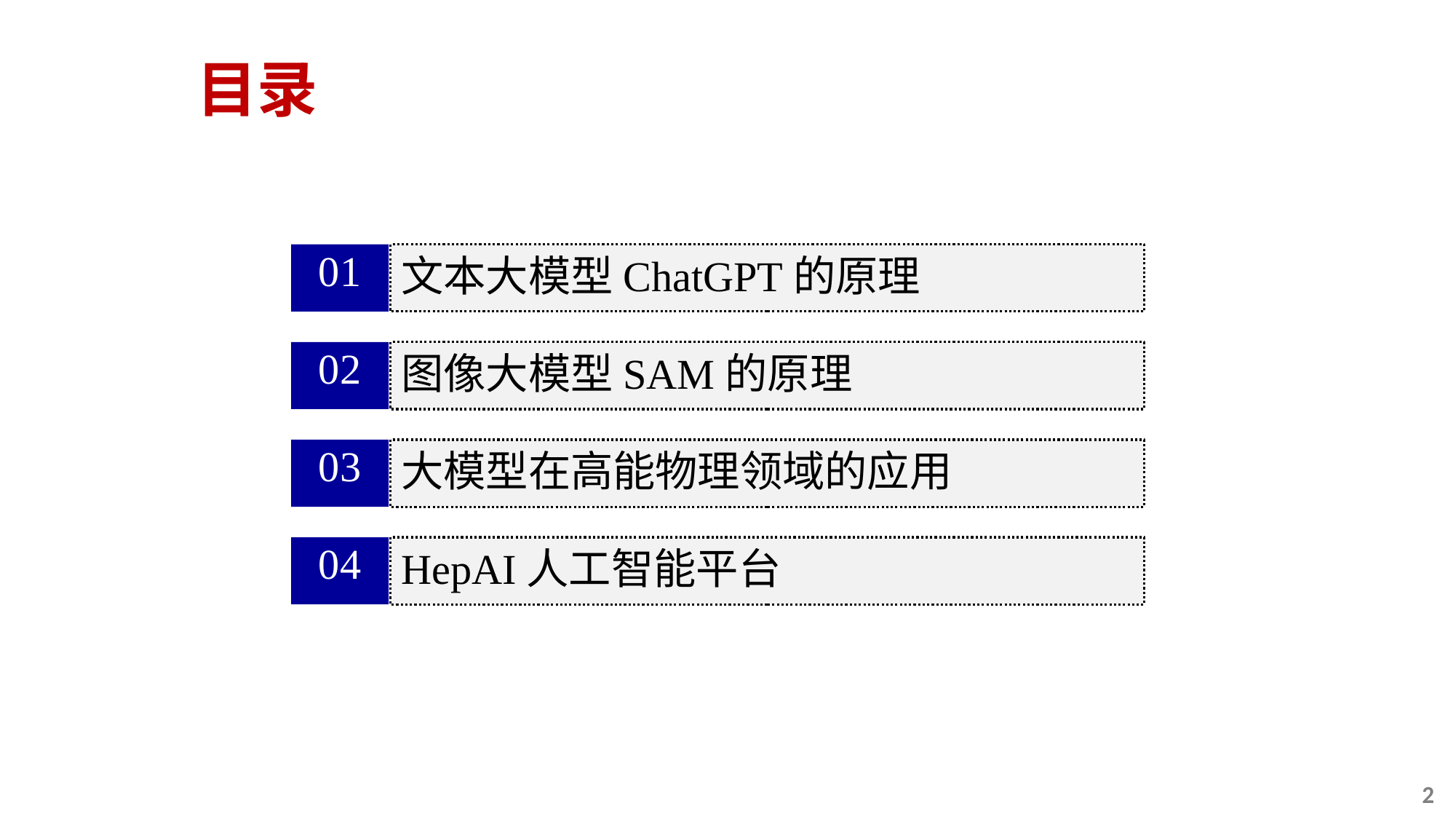

# 目录
文本大模型ChatGPT的原理
01
图像大模型SAM的原理
02
大模型在高能物理领域的应用
03
HepAI人工智能平台
04